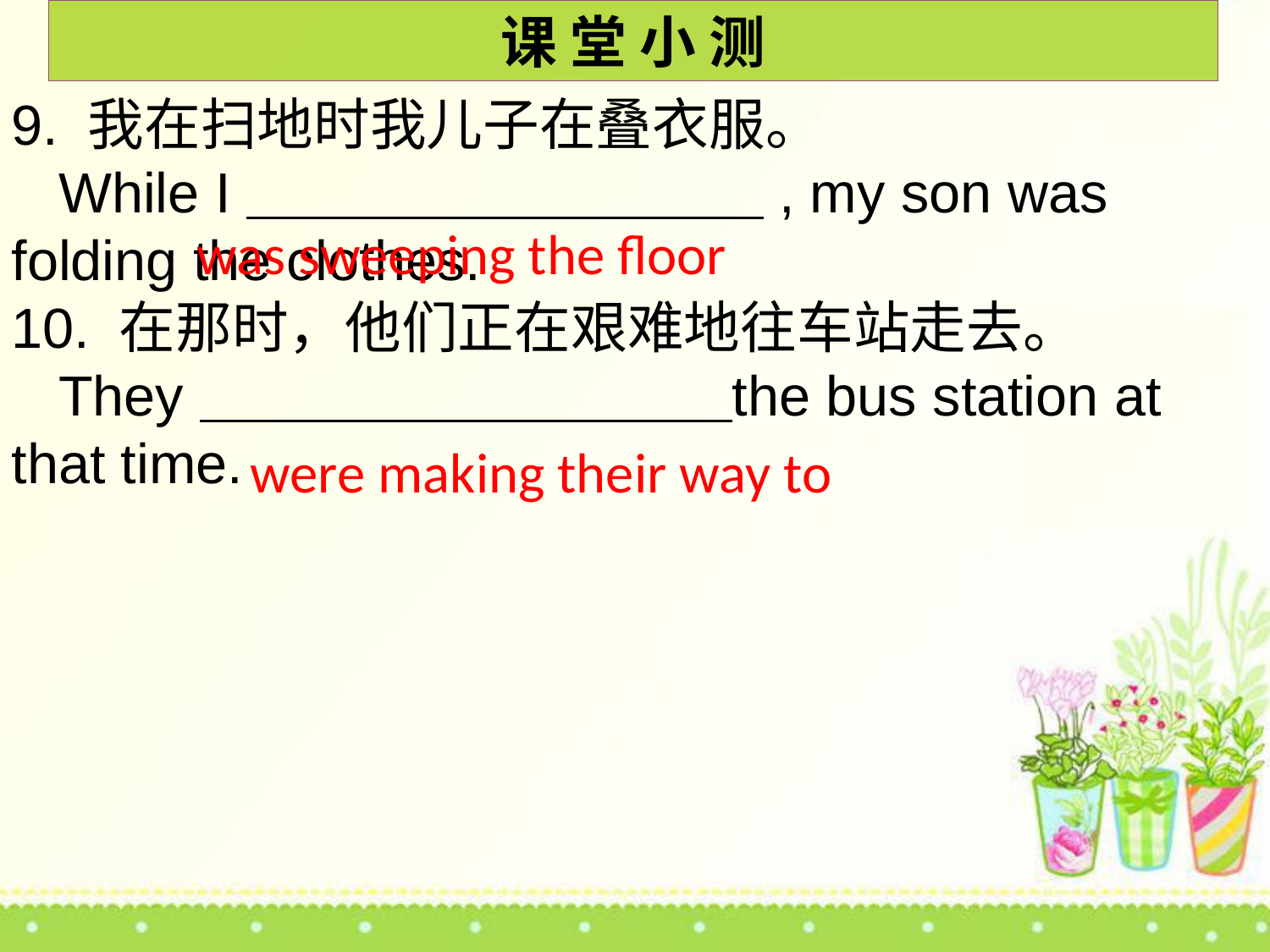

课 堂 小 测
9. 我在扫地时我儿子在叠衣服。
   While I                                   , my son was folding the clothes.
10. 在那时，他们正在艰难地往车站走去。
   They                                   the bus station at that time.
was sweeping the floor
were making their way to